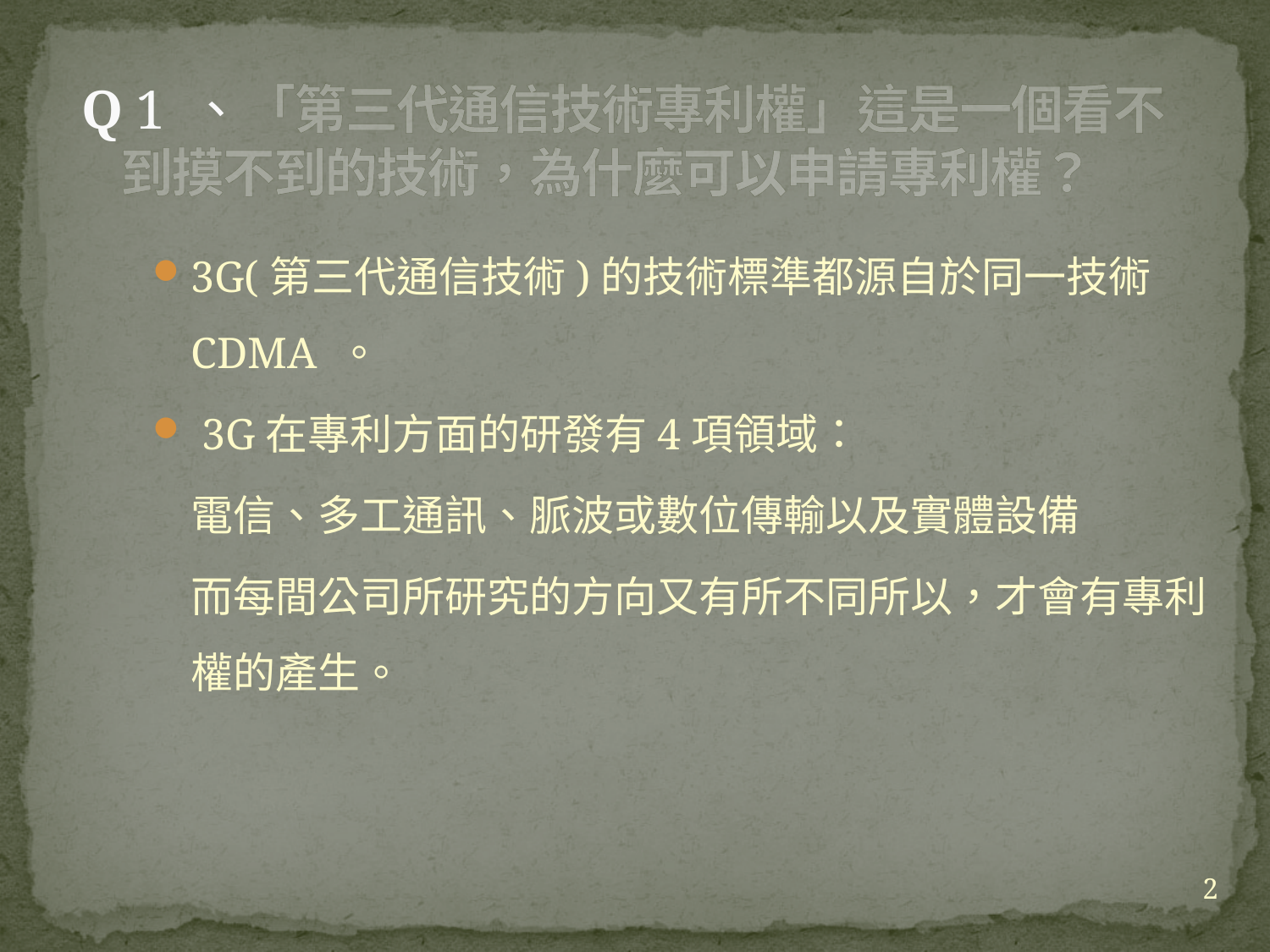

# Q 1 、「第三代通信技術專利權」這是一個看不到摸不到的技術，為什麼可以申請專利權？
3G(第三代通信技術)的技術標準都源自於同一技術CDMA 。
 3G在專利方面的研發有4項領域：
	電信、多工通訊、脈波或數位傳輸以及實體設備
	而每間公司所研究的方向又有所不同所以，才會有專利權的產生。

2